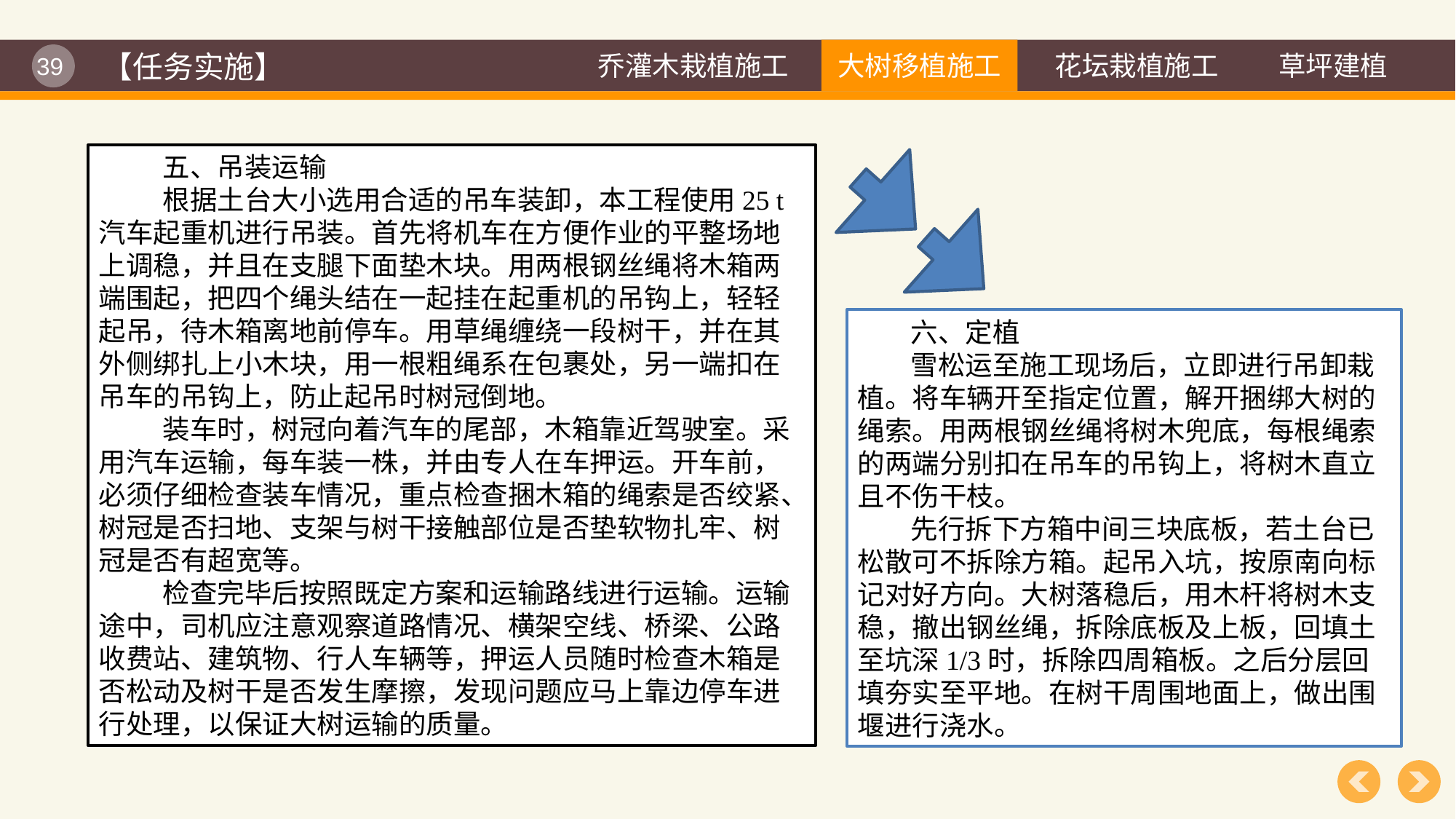

【任务实施】
五、吊装运输
根据土台大小选用合适的吊车装卸，本工程使用25 t汽车起重机进行吊装。首先将机车在方便作业的平整场地上调稳，并且在支腿下面垫木块。用两根钢丝绳将木箱两端围起，把四个绳头结在一起挂在起重机的吊钩上，轻轻起吊，待木箱离地前停车。用草绳缠绕一段树干，并在其外侧绑扎上小木块，用一根粗绳系在包裹处，另一端扣在吊车的吊钩上，防止起吊时树冠倒地。
装车时，树冠向着汽车的尾部，木箱靠近驾驶室。采用汽车运输，每车装一株，并由专人在车押运。开车前，必须仔细检查装车情况，重点检查捆木箱的绳索是否绞紧、树冠是否扫地、支架与树干接触部位是否垫软物扎牢、树冠是否有超宽等。
检查完毕后按照既定方案和运输路线进行运输。运输途中，司机应注意观察道路情况、横架空线、桥梁、公路收费站、建筑物、行人车辆等，押运人员随时检查木箱是否松动及树干是否发生摩擦，发现问题应马上靠边停车进行处理，以保证大树运输的质量。

六、定植
雪松运至施工现场后，立即进行吊卸栽植。将车辆开至指定位置，解开捆绑大树的绳索。用两根钢丝绳将树木兜底，每根绳索的两端分别扣在吊车的吊钩上，将树木直立且不伤干枝。
先行拆下方箱中间三块底板，若土台已松散可不拆除方箱。起吊入坑，按原南向标记对好方向。大树落稳后，用木杆将树木支稳，撤出钢丝绳，拆除底板及上板，回填土至坑深1/3时，拆除四周箱板。之后分层回填夯实至平地。在树干周围地面上，做出围堰进行浇水。